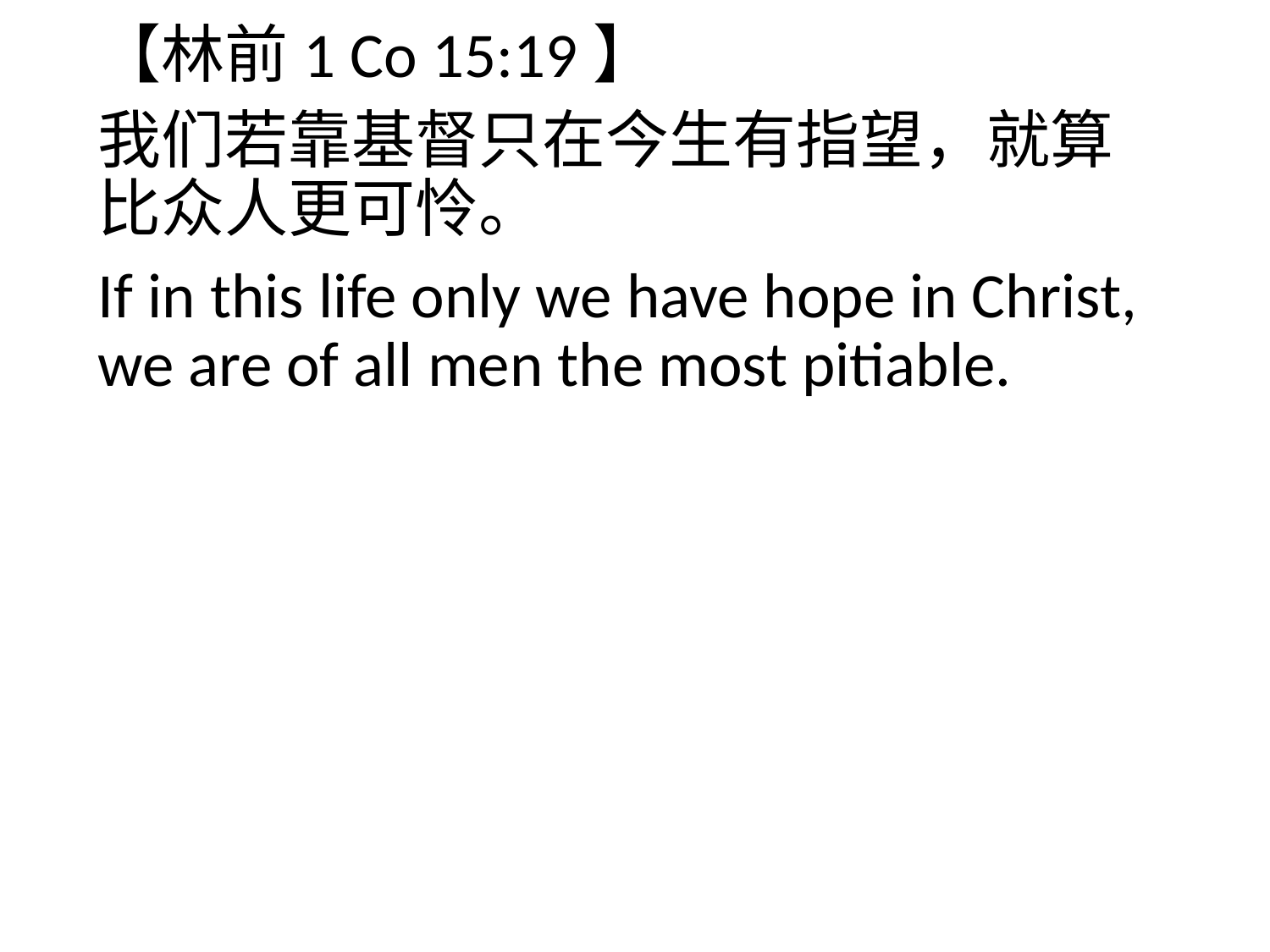

【林前1 Co 15:19】
我们若靠基督只在今生有指望，就算比众人更可怜。
If in this life only we have hope in Christ, we are of all men the most pitiable.